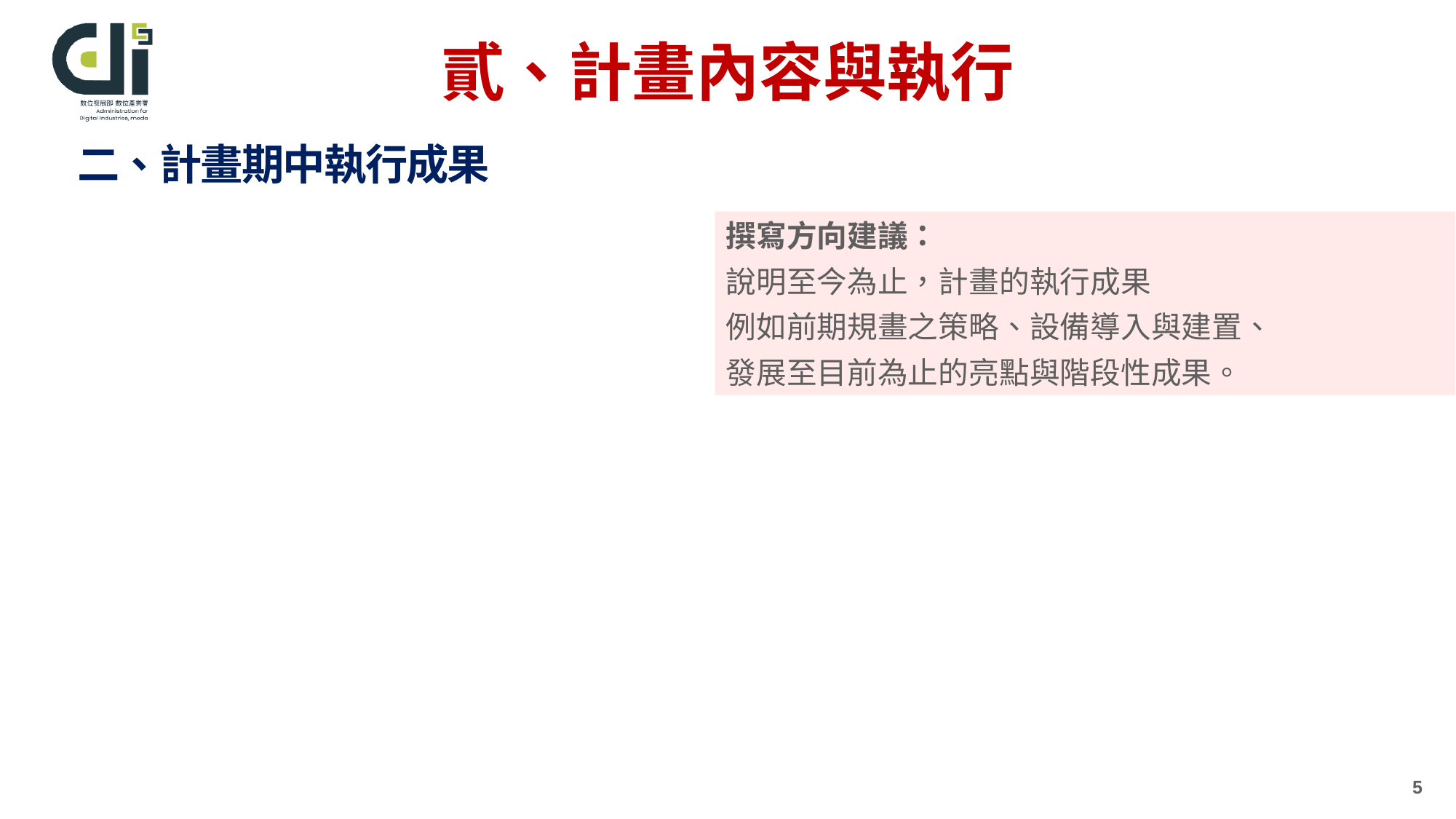

# 貳、計畫內容與執行
二、計畫期中執行成果

撰寫方向建議：
說明至今為止，計畫的執行成果
例如前期規畫之策略、設備導入與建置、
發展至目前為止的亮點與階段性成果。
5